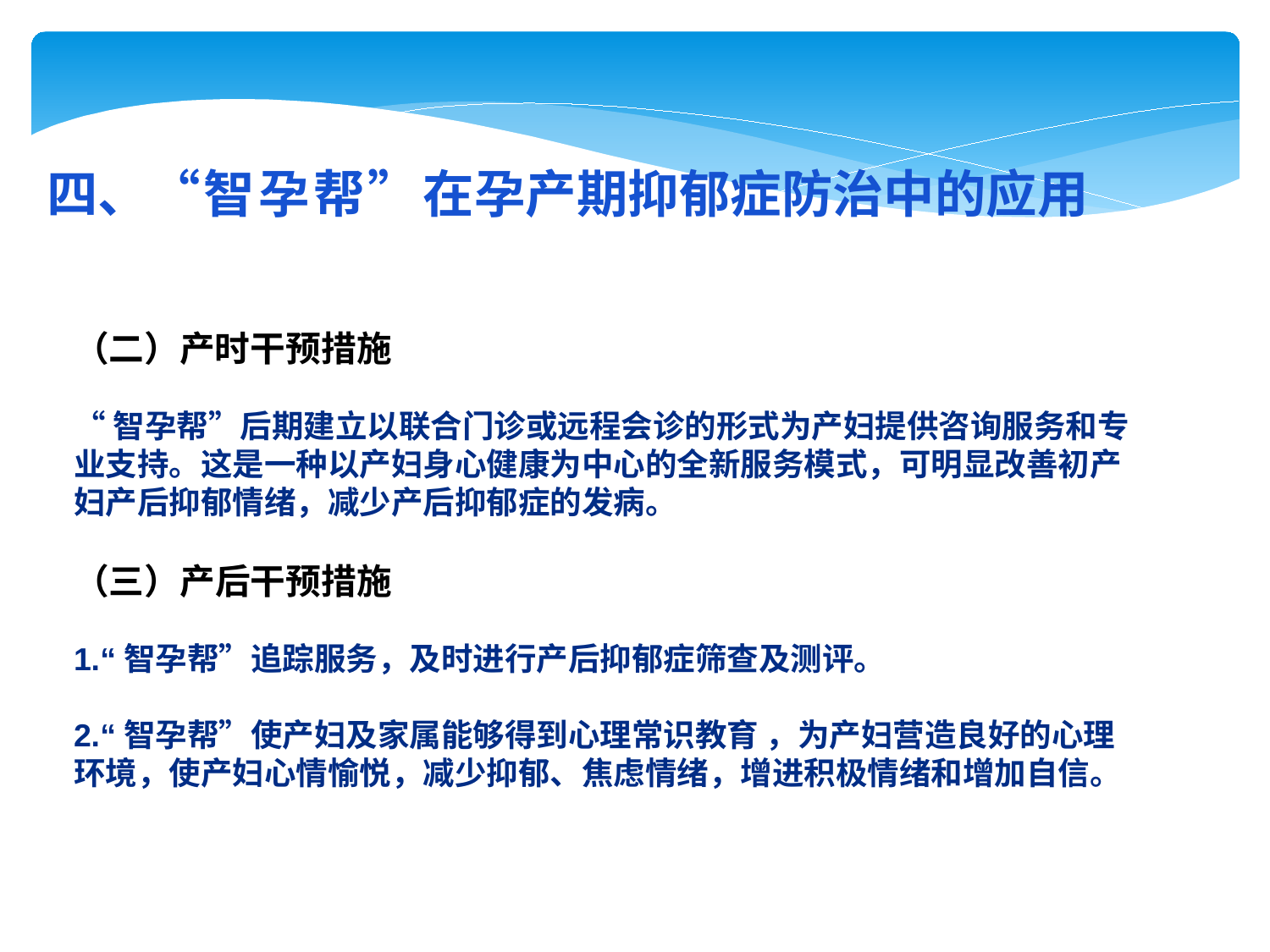

四、“智孕帮”在孕产期抑郁症防治中的应用
（二）产时干预措施

“智孕帮”后期建立以联合门诊或远程会诊的形式为产妇提供咨询服务和专业支持。这是一种以产妇身心健康为中心的全新服务模式，可明显改善初产妇产后抑郁情绪，减少产后抑郁症的发病。

（三）产后干预措施

1.“智孕帮”追踪服务，及时进行产后抑郁症筛查及测评。

2.“智孕帮”使产妇及家属能够得到心理常识教育 ，为产妇营造良好的心理环境，使产妇心情愉悦，减少抑郁、焦虑情绪，增进积极情绪和增加自信。